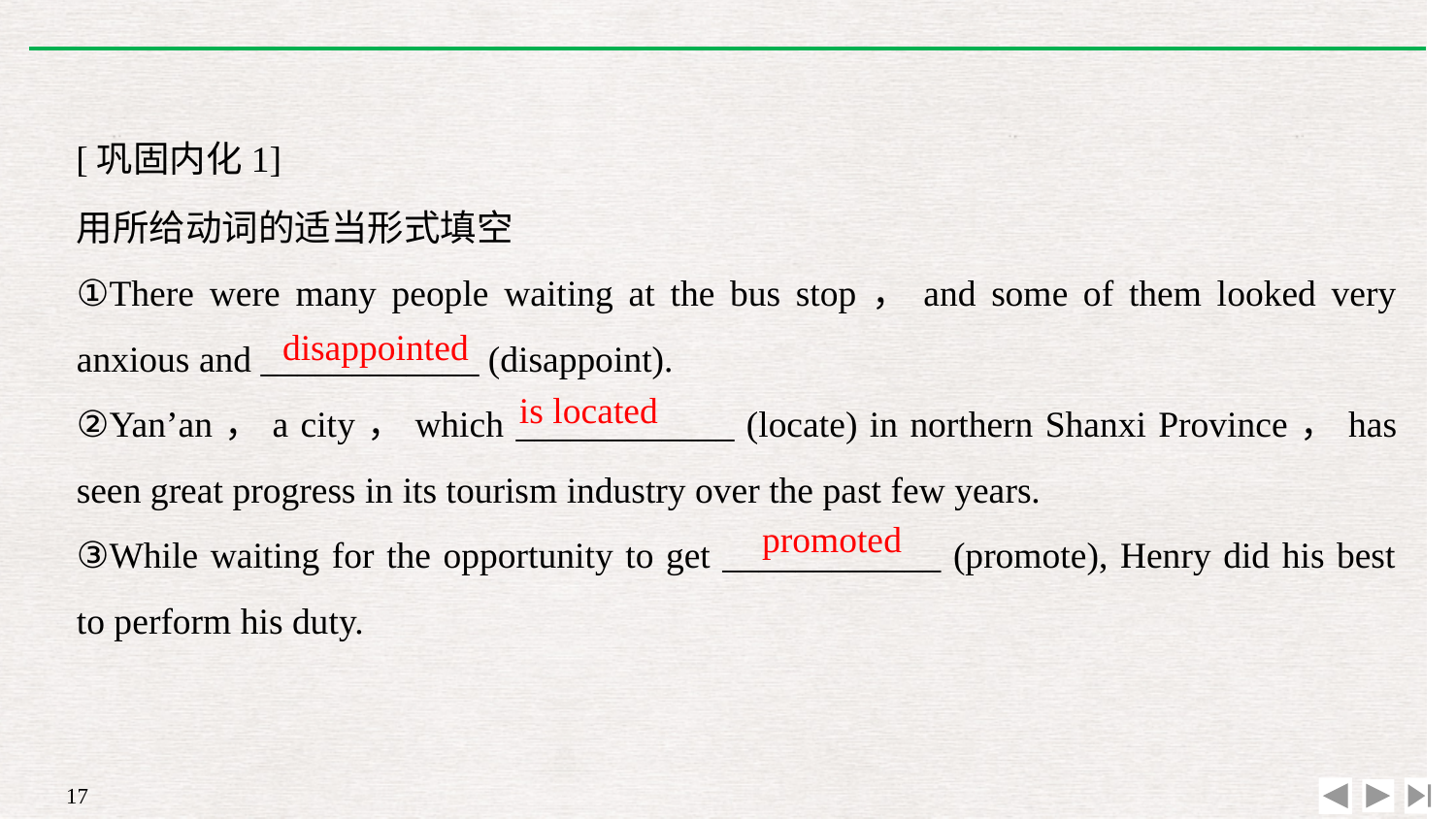

[巩固内化1]
用所给动词的适当形式填空
①There were many people waiting at the bus stop，and some of them looked very anxious and ____________ (disappoint).
②Yan’an，a city，which ____________ (locate) in northern Shanxi Province，has seen great progress in its tourism industry over the past few years.
③While waiting for the opportunity to get ____________ (promote), Henry did his best to perform his duty.
disappointed
is located
promoted